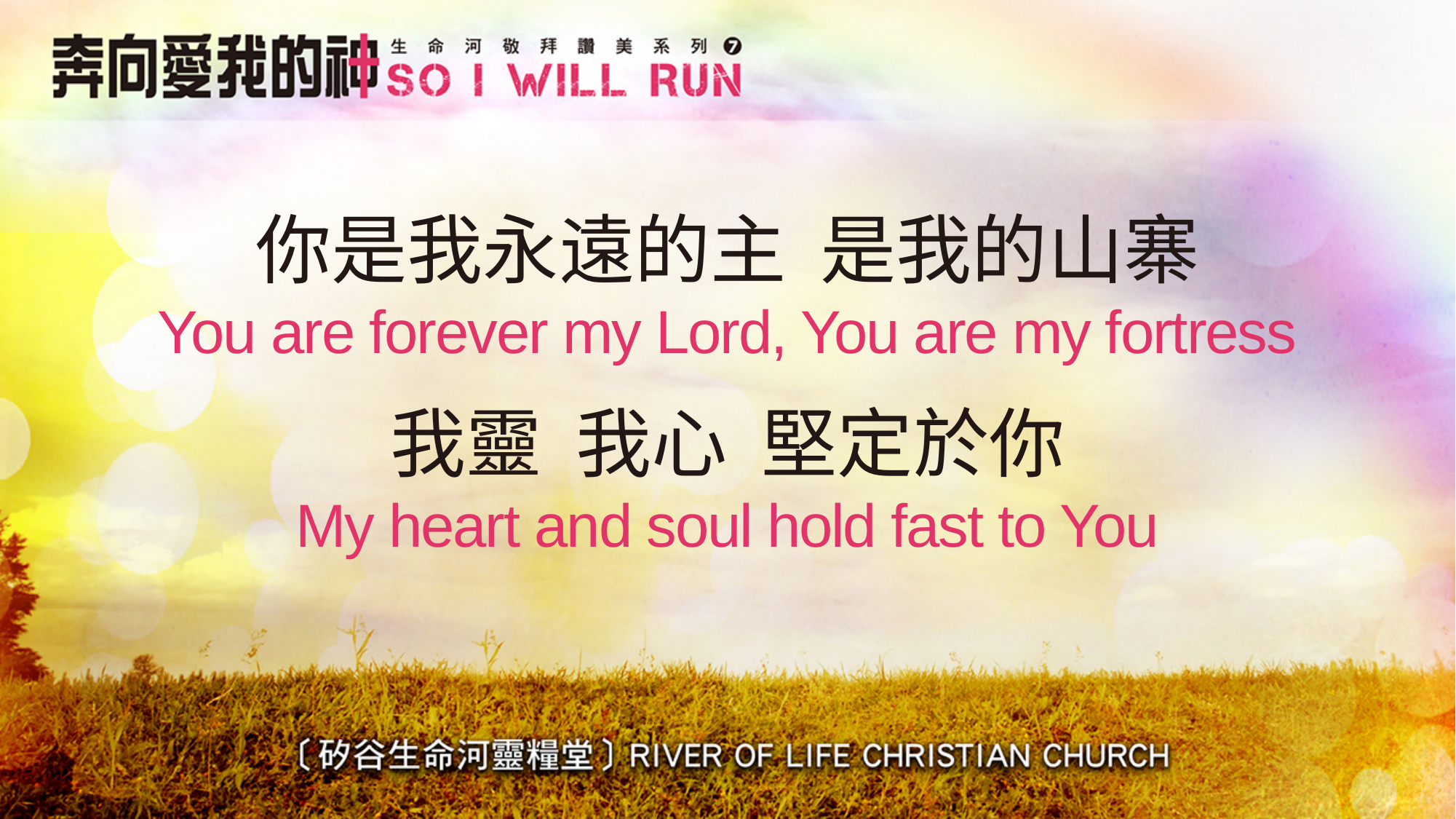

# 你是我永遠的主  是我的山寨 You are forever my Lord, You are my fortress
我靈  我心  堅定於你
My heart and soul hold fast to You